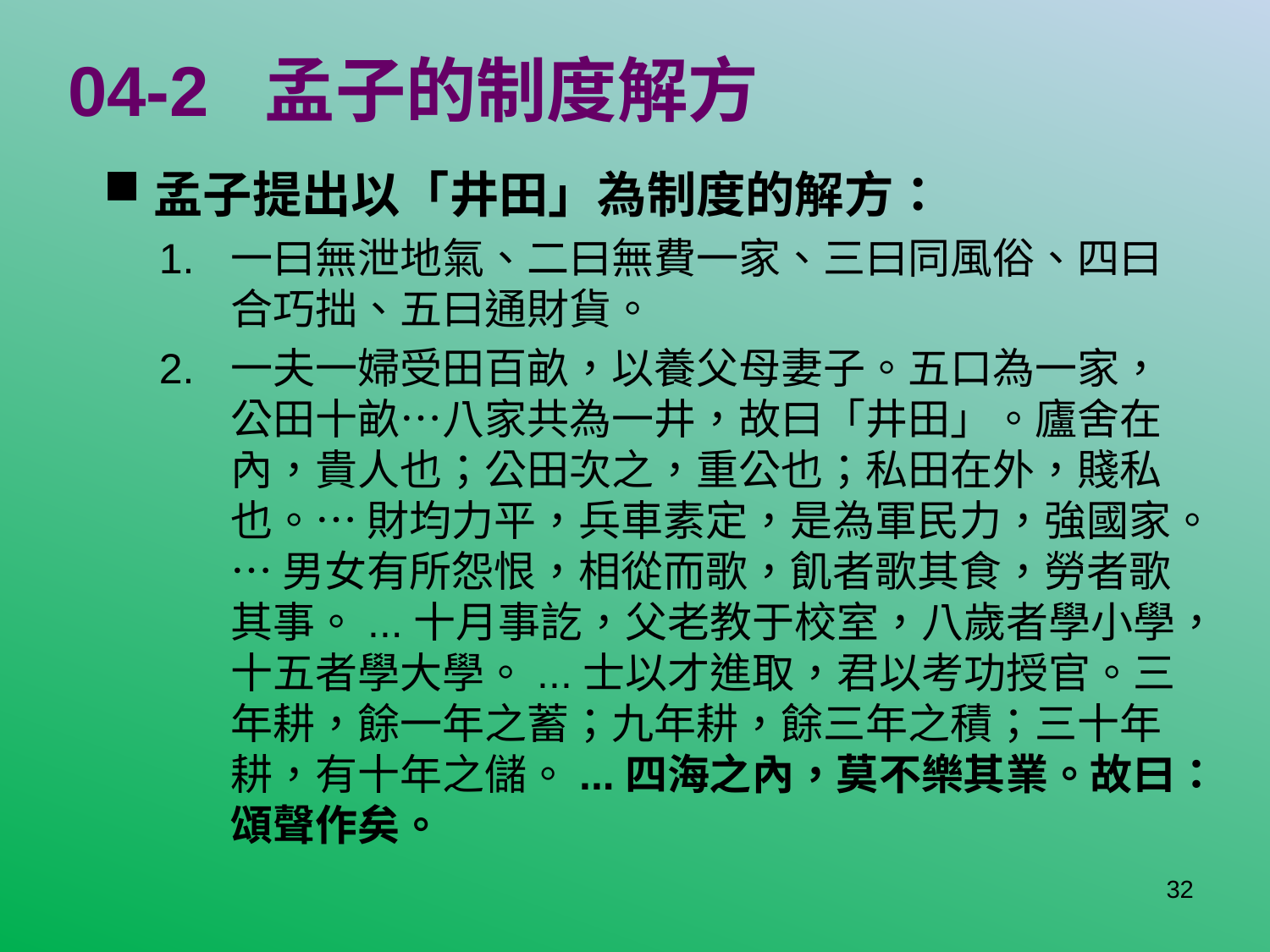

# 04-2  孟子的制度解方
孟子提出以「井田」為制度的解方：
一曰無泄地氣、二曰無費一家、三曰同風俗、四曰合巧拙、五曰通財貨。
一夫一婦受田百畝，以養父母妻子。五口為一家，公田十畝…八家共為一井，故曰「井田」。廬舍在內，貴人也；公田次之，重公也；私田在外，賤私也。… 財均力平，兵車素定，是為軍民力，強國家。… 男女有所怨恨，相從而歌，飢者歌其食，勞者歌其事。...十月事訖，父老教于校室，八歲者學小學，十五者學大學。...士以才進取，君以考功授官。三年耕，餘一年之蓄；九年耕，餘三年之積；三十年耕，有十年之儲。...四海之內，莫不樂其業。故曰：頌聲作矣。
32